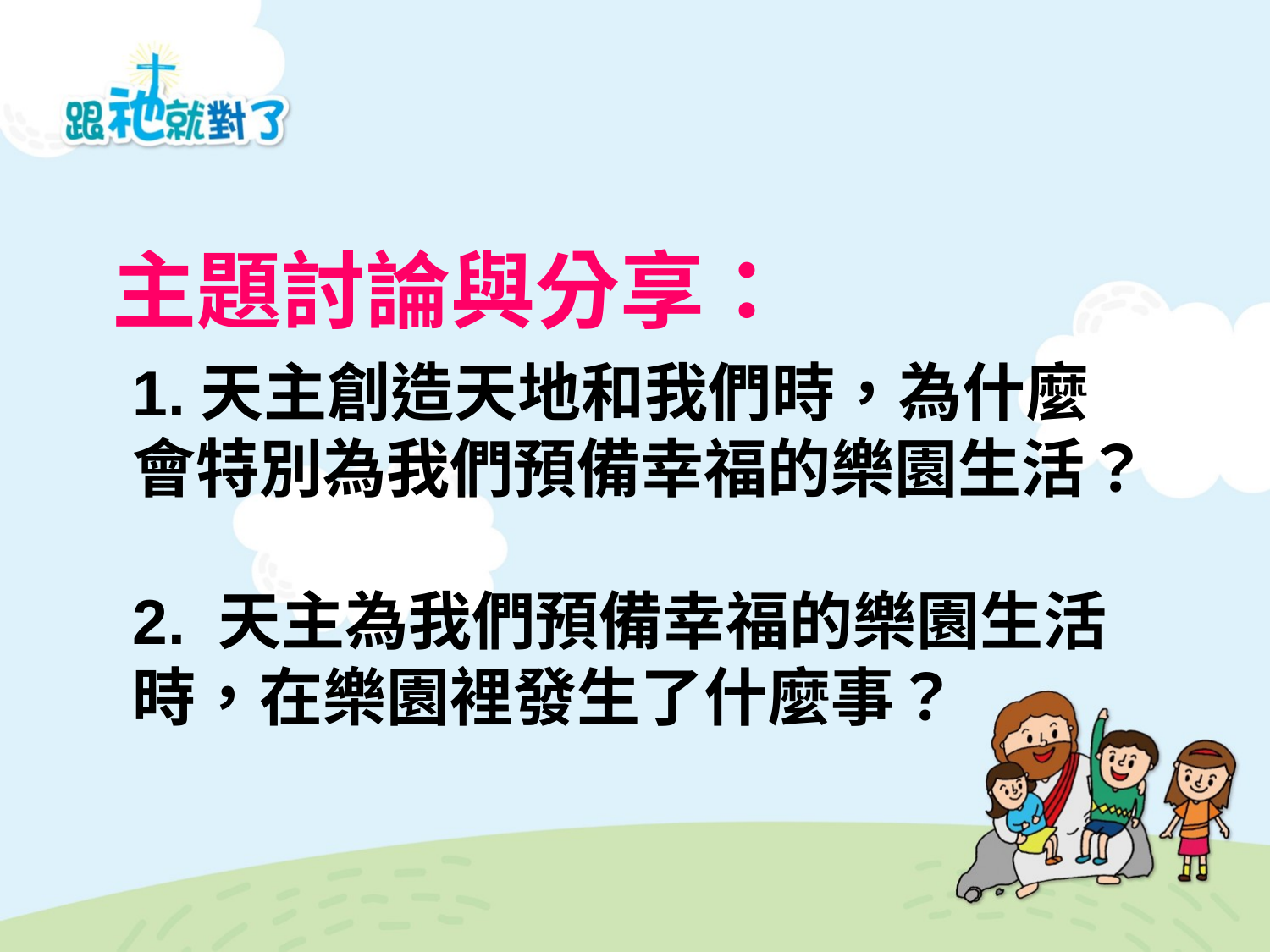

主題討論與分享：
1.天主創造天地和我們時，為什麼會特別為我們預備幸福的樂園生活？

2. 天主為我們預備幸福的樂園生活時，在樂園裡發生了什麼事？